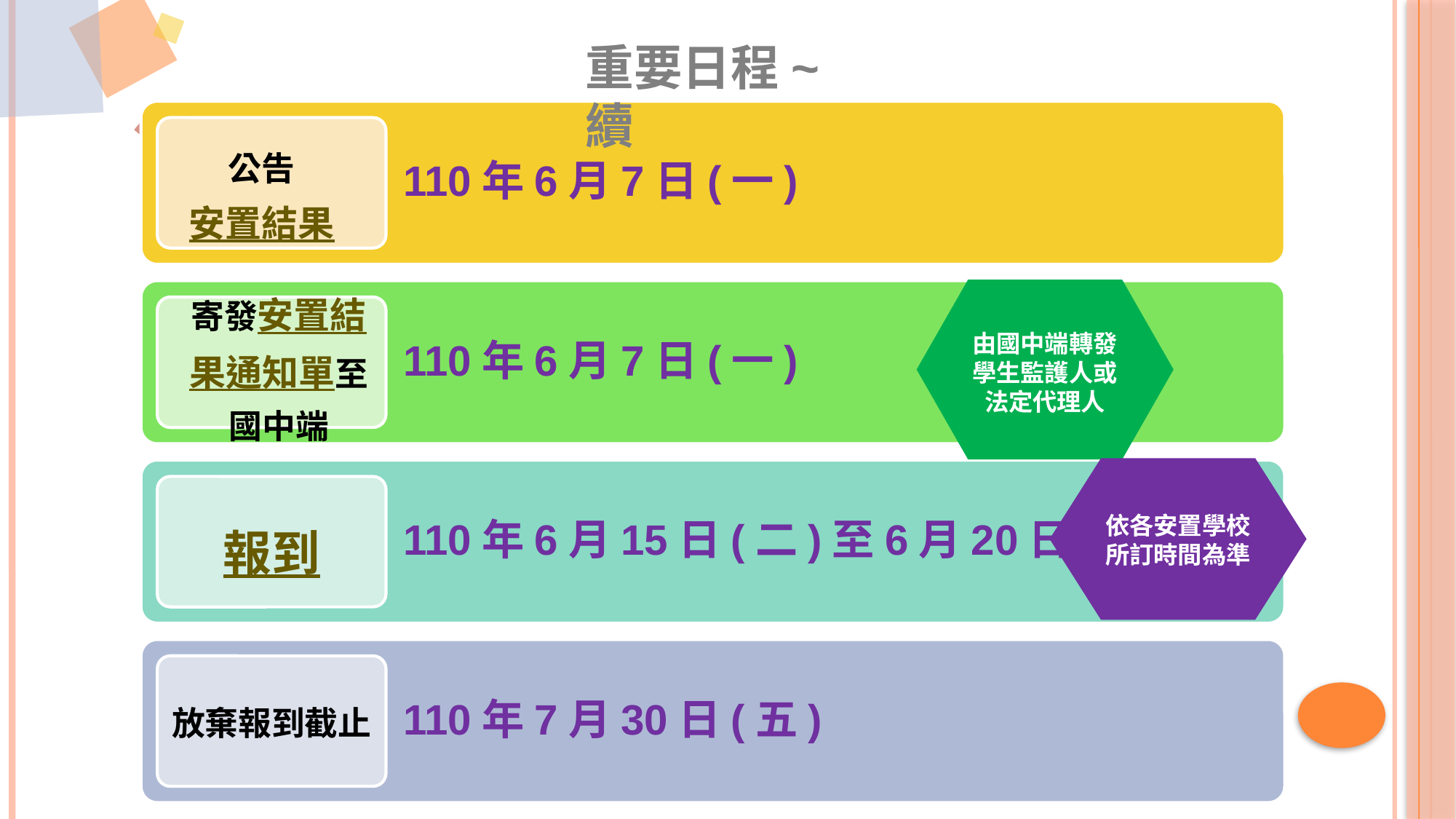

重要日程~續
110年6月7日(一)
110年6月7日(一)
110年6月15日(二)至6月20日(日)
110年7月30日(五)
公告
安置結果
寄發安置結果通知單至國中端

由國中端轉發學生監護人或法定代理人

報到
依各安置學校所訂時間為準
放棄報到截止